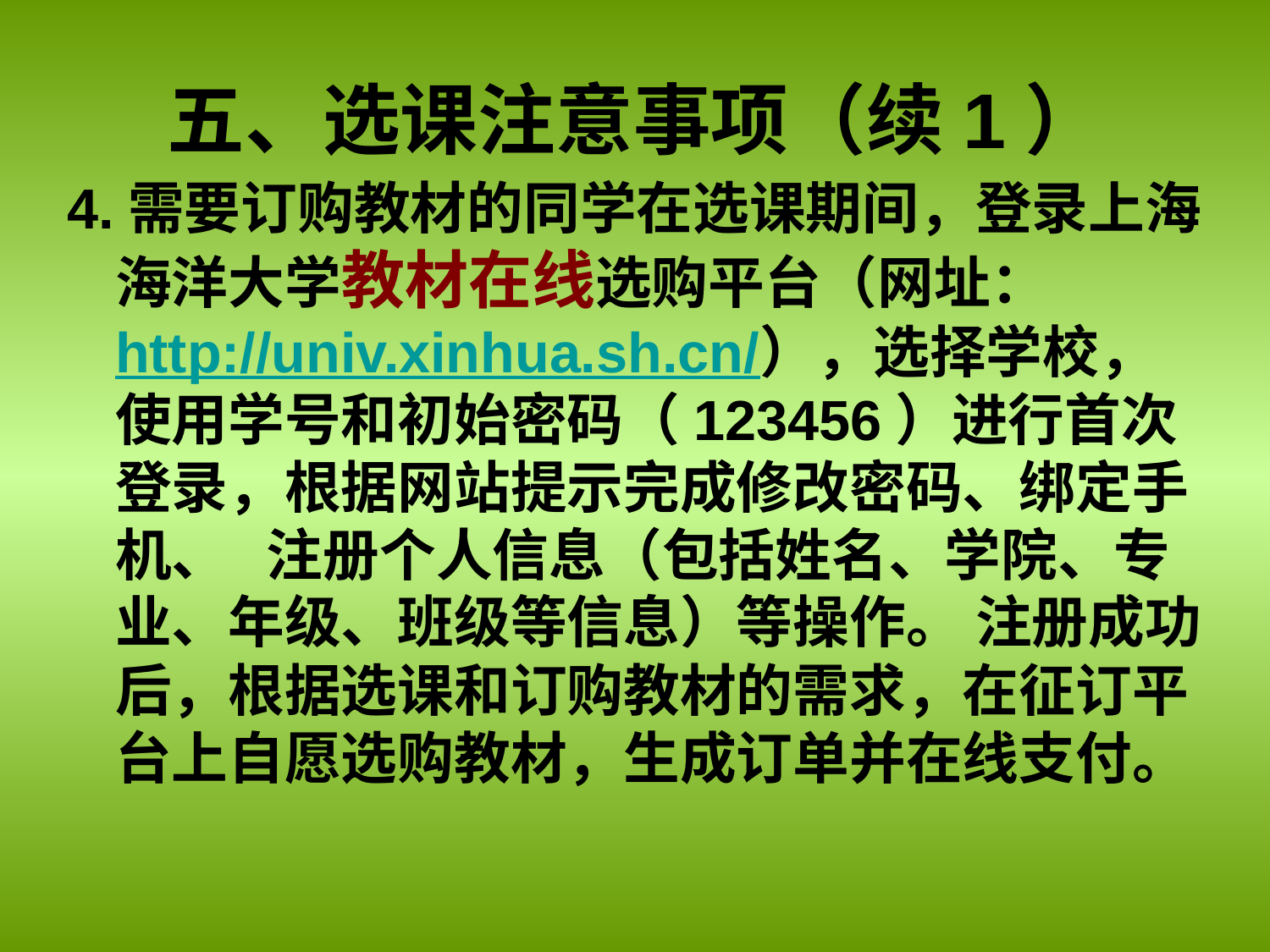

# 五、选课注意事项（续1）
4.需要订购教材的同学在选课期间，登录上海海洋大学教材在线选购平台（网址：http://univ.xinhua.sh.cn/），选择学校，使用学号和初始密码（123456）进行首次登录，根据网站提示完成修改密码、绑定手机、   注册个人信息（包括姓名、学院、专业、年级、班级等信息）等操作。 注册成功后，根据选课和订购教材的需求，在征订平台上自愿选购教材，生成订单并在线支付。